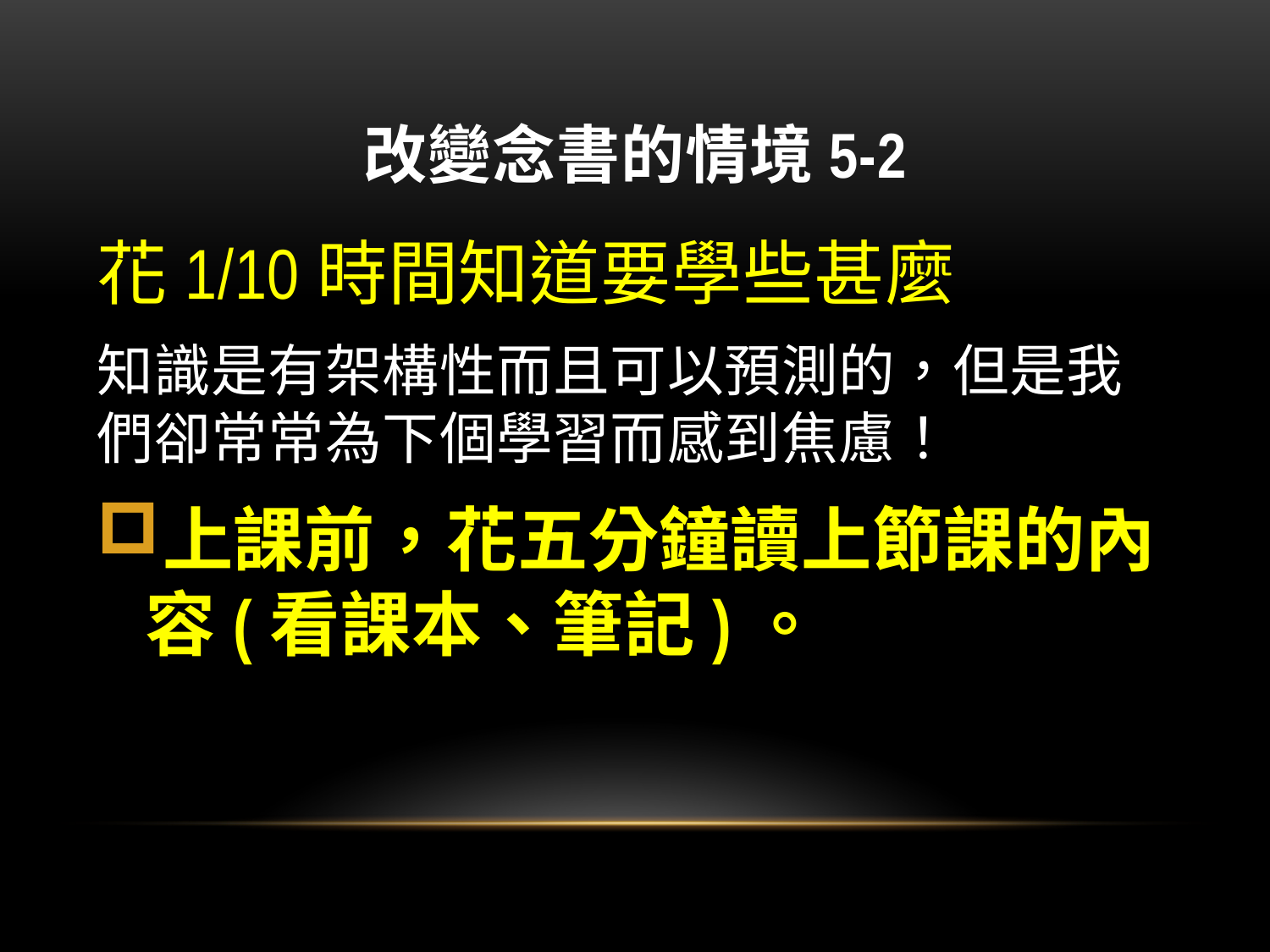

# 改變念書的情境5-2
花1/10時間知道要學些甚麼
知識是有架構性而且可以預測的，但是我們卻常常為下個學習而感到焦慮！
上課前，花五分鐘讀上節課的內容(看課本、筆記)。